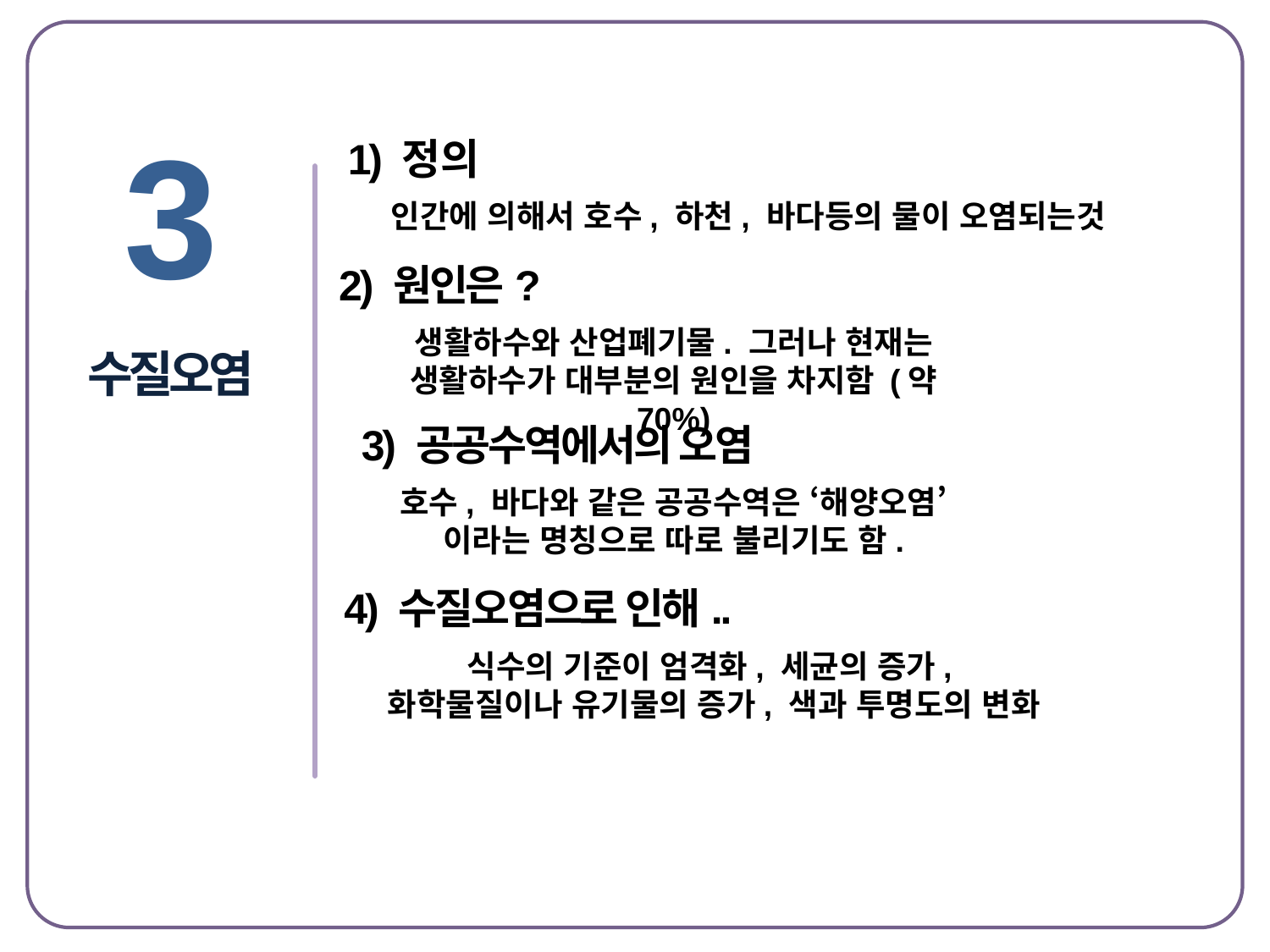

3
1) 정의
인간에 의해서 호수, 하천, 바다등의 물이 오염되는것

2) 원인은?
수질오염
생활하수와 산업폐기물. 그러나 현재는 생활하수가 대부분의 원인을 차지함 (약 70%)
3) 공공수역에서의 오염
호수, 바다와 같은 공공수역은 ‘해양오염’ 이라는 명칭으로 따로 불리기도 함.
4) 수질오염으로 인해..
식수의 기준이 엄격화, 세균의 증가,
화학물질이나 유기물의 증가, 색과 투명도의 변화